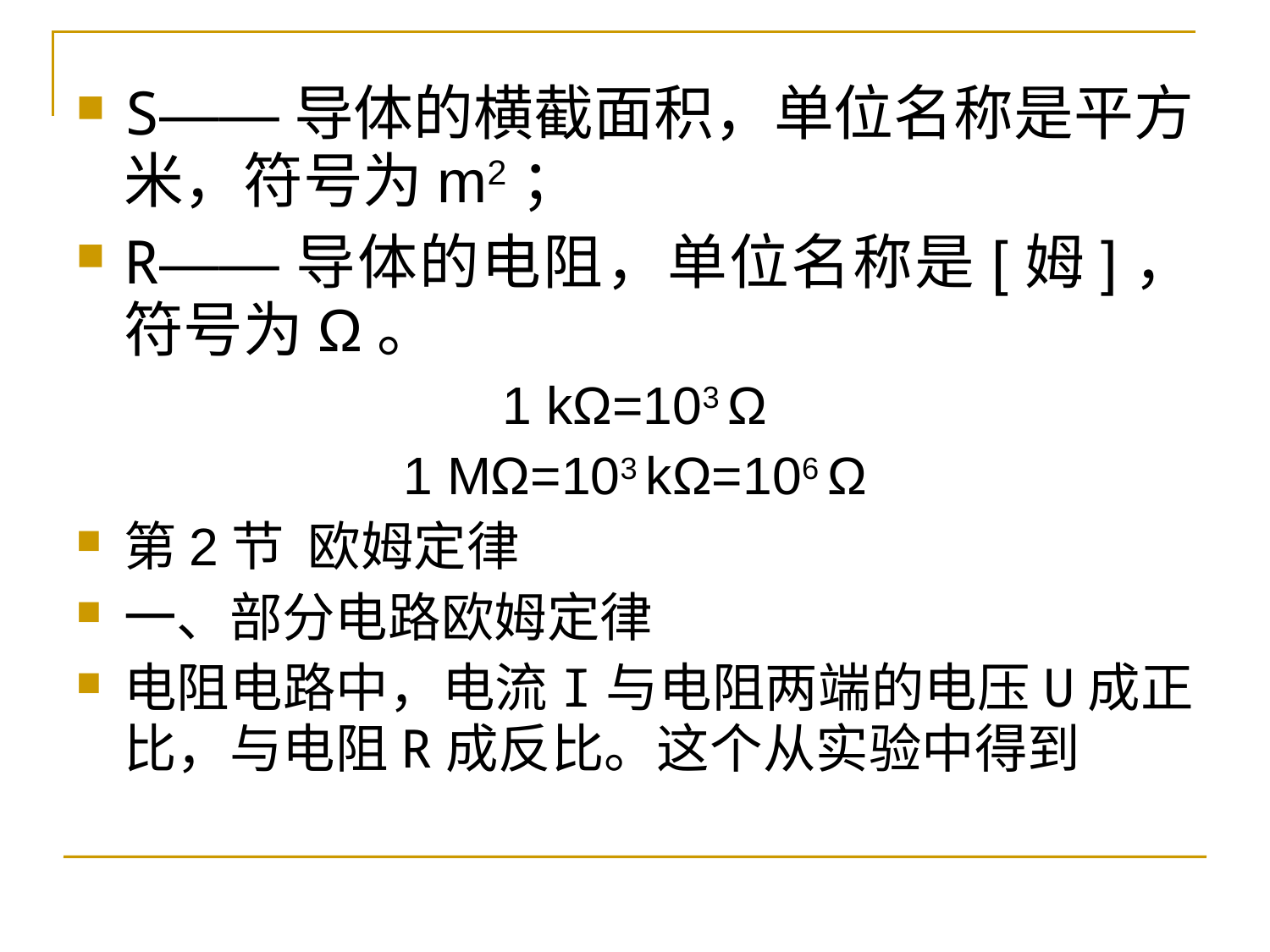

S——导体的横截面积，单位名称是平方米，符号为m2；
R——导体的电阻，单位名称是[姆]，符号为Ω。
1 kΩ=103 Ω
1 MΩ=103 kΩ=106 Ω
第2节  欧姆定律
一、部分电路欧姆定律
电阻电路中，电流I与电阻两端的电压U成正比，与电阻R成反比。这个从实验中得到